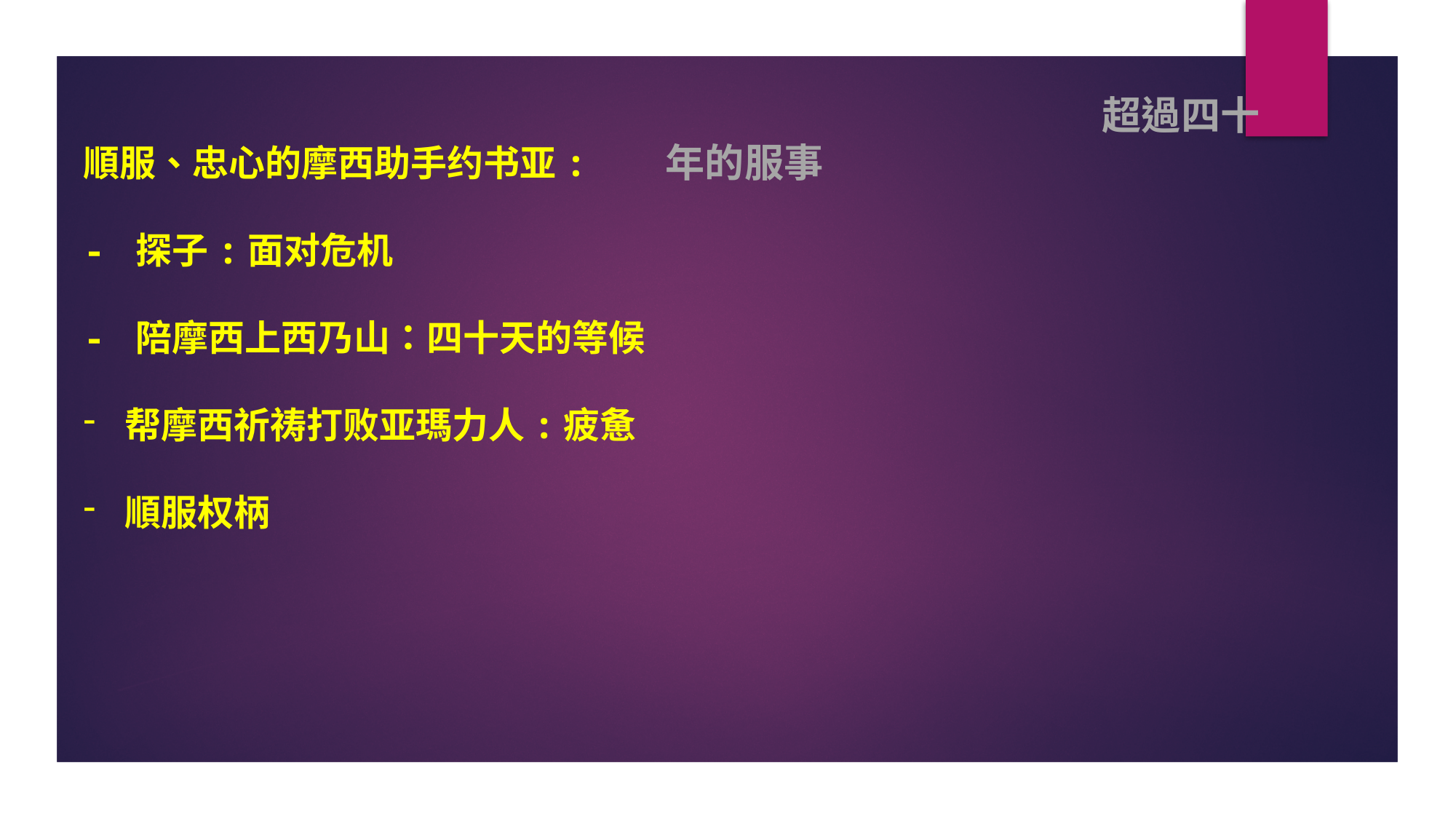

超過四十年的服事

順服、忠心的摩西助手约书亚:

- 探子:面对危机

- 陪摩西上西乃山：四十天的等候

帮摩西祈祷打败亚瑪力人:疲惫

順服权柄